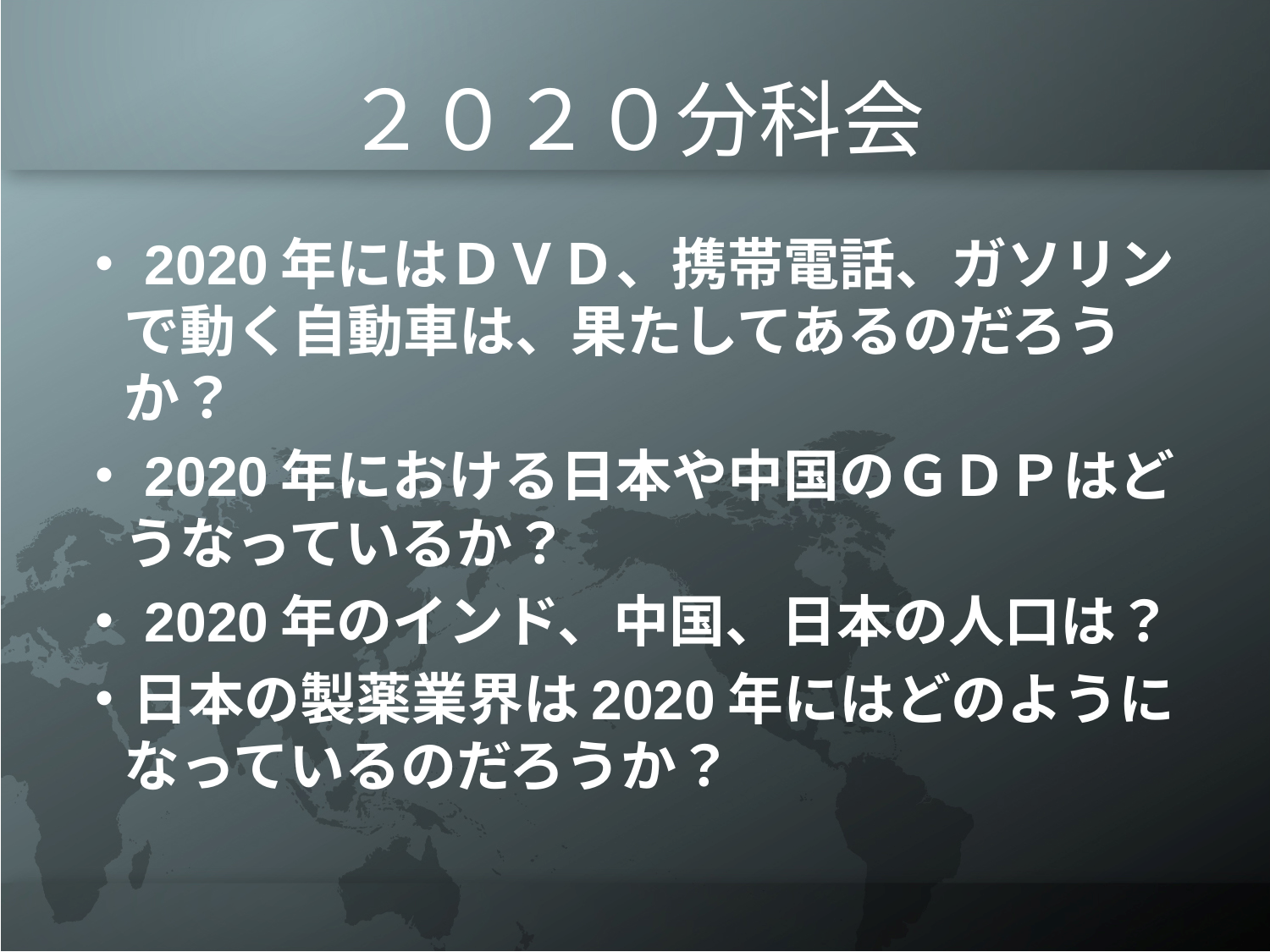

# ２０２０分科会
・2020年にはＤＶＤ、携帯電話、ガソリンで動く自動車は、果たしてあるのだろうか？
・2020年における日本や中国のＧＤＰはどうなっているか？
・2020年のインド、中国、日本の人口は？
・日本の製薬業界は2020年にはどのようになっているのだろうか？